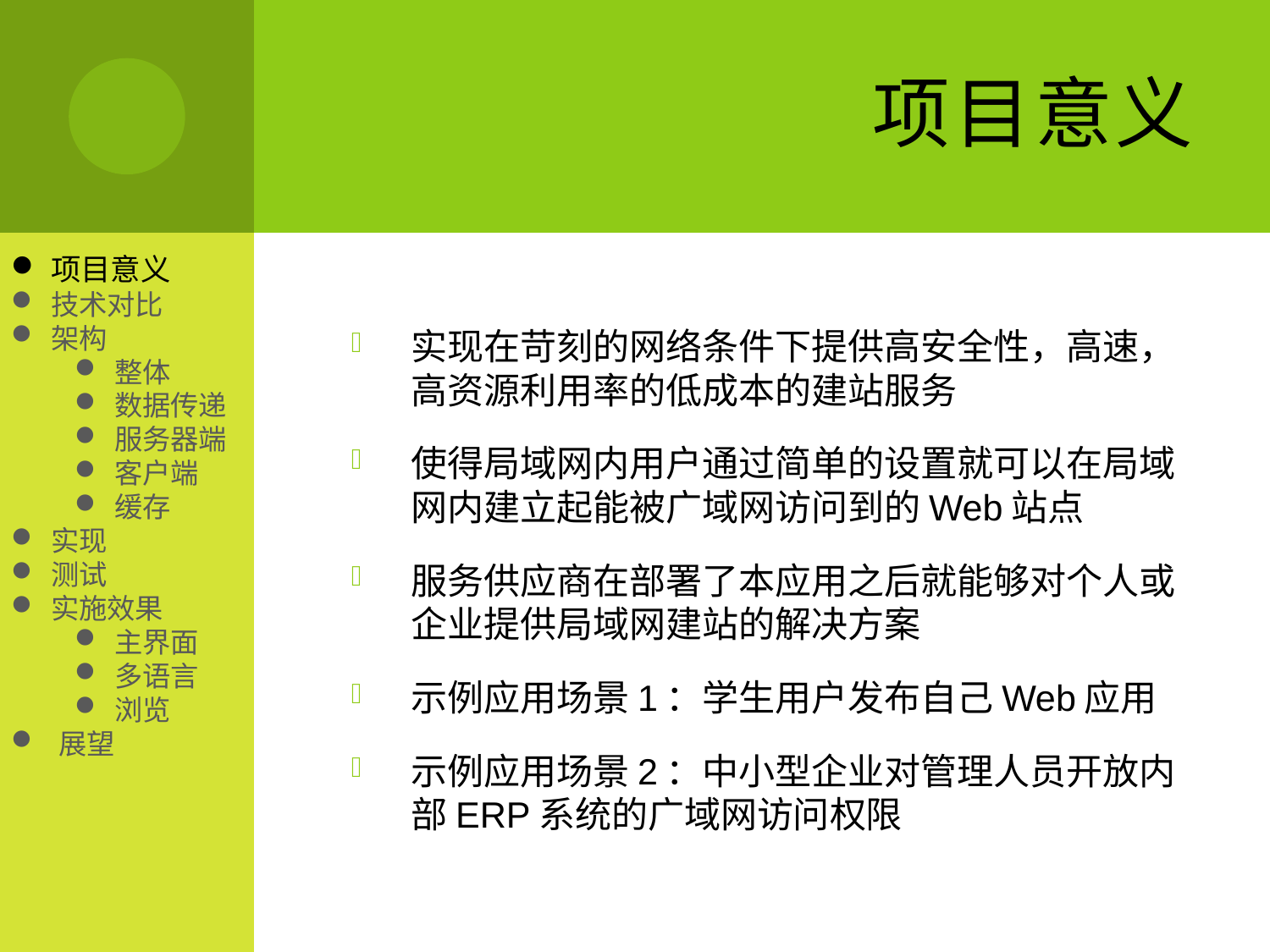

# 项目意义
项目意义
技术对比
架构
整体
数据传递
服务器端
客户端
缓存
实现
测试
实施效果
主界面
多语言
浏览
展望
实现在苛刻的网络条件下提供高安全性，高速，高资源利用率的低成本的建站服务
使得局域网内用户通过简单的设置就可以在局域网内建立起能被广域网访问到的Web站点
服务供应商在部署了本应用之后就能够对个人或企业提供局域网建站的解决方案
示例应用场景1：学生用户发布自己Web应用
示例应用场景2：中小型企业对管理人员开放内部ERP系统的广域网访问权限